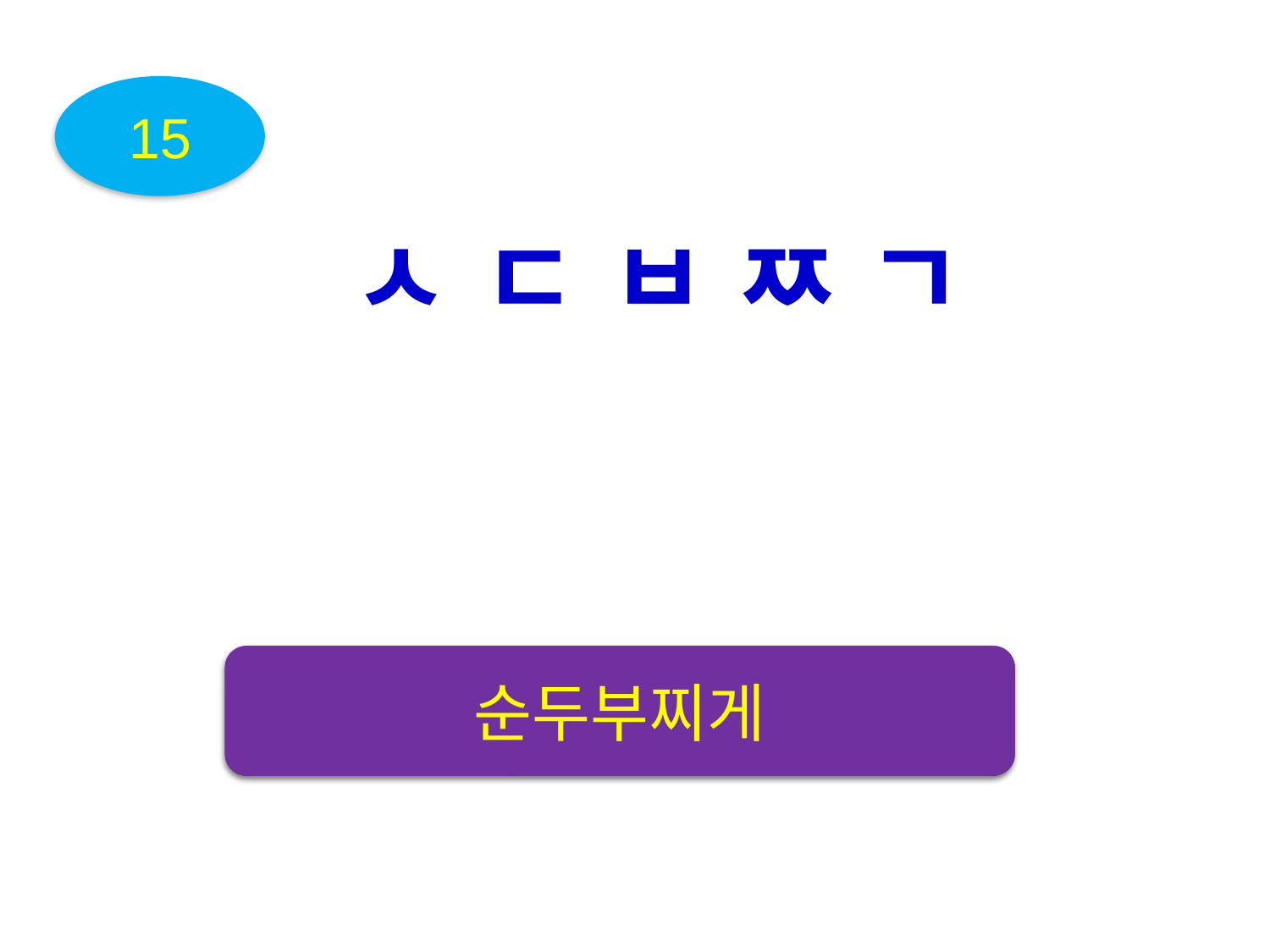

15
ㅅ ㄷ ㅂ ㅉ ㄱ
음식
순두부찌게